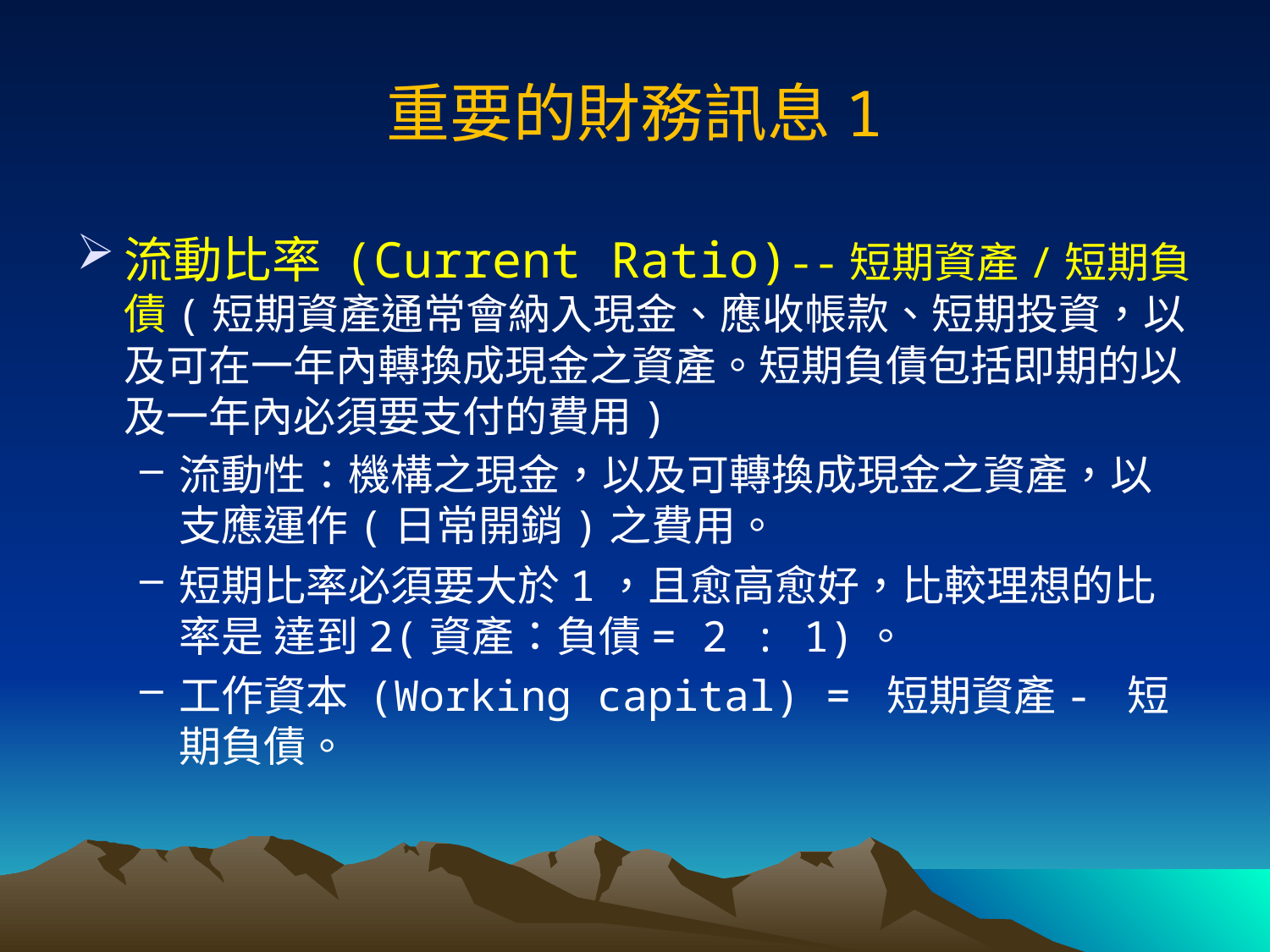

# 重要的財務訊息1
流動比率 (Current Ratio)--短期資產/短期負債(短期資產通常會納入現金、應收帳款、短期投資，以及可在一年內轉換成現金之資產。短期負債包括即期的以及一年內必須要支付的費用)
流動性：機構之現金，以及可轉換成現金之資產，以支應運作(日常開銷)之費用。
短期比率必須要大於1，且愈高愈好，比較理想的比率是 達到2(資產：負債= 2 : 1)。
工作資本 (Working capital) = 短期資產- 短期負債。